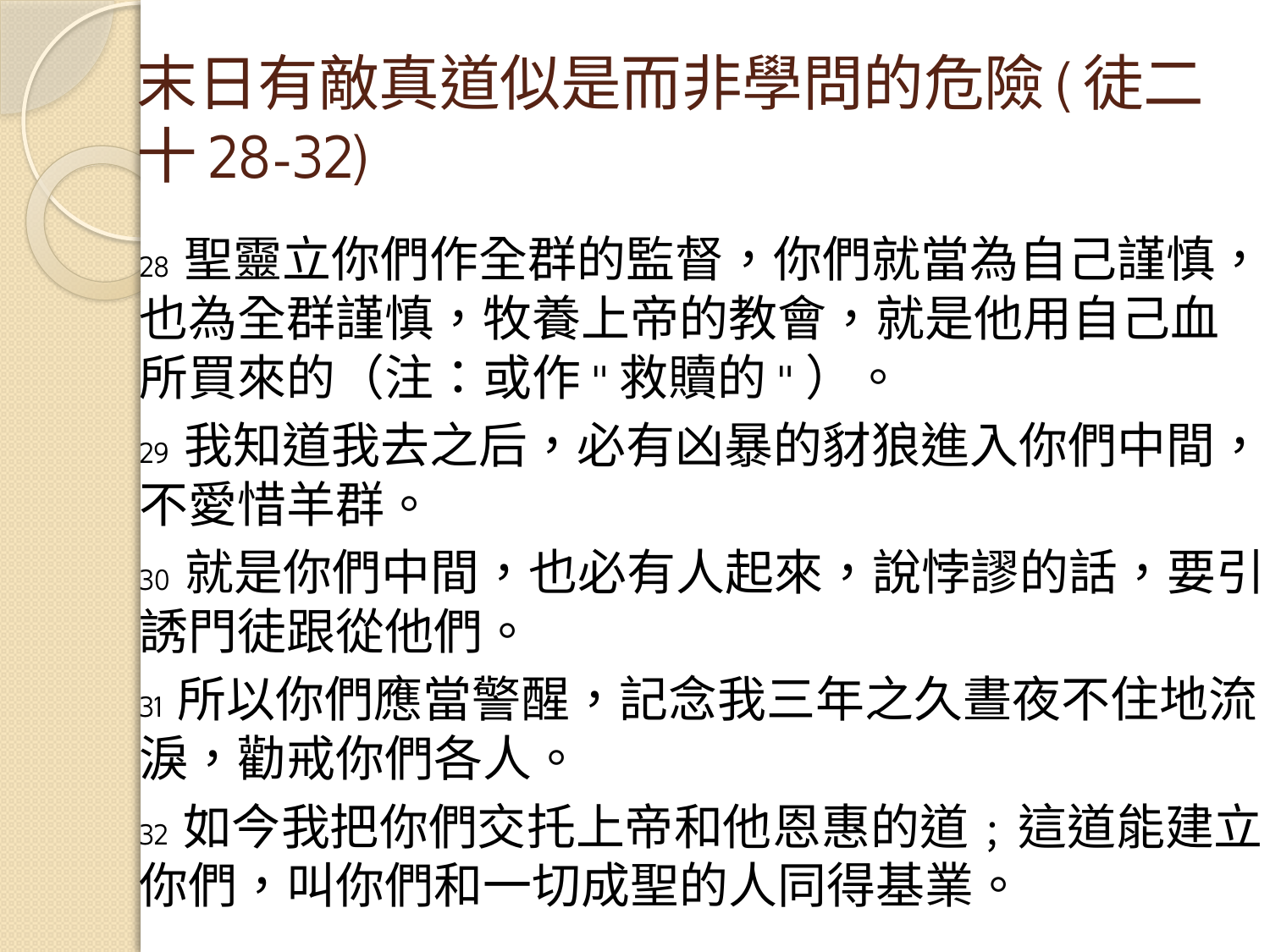

# 末日有敵真道似是而非學問的危險(徒二十28-32)
28 聖靈立你們作全群的監督，你們就當為自己謹慎，也為全群謹慎，牧養上帝的教會，就是他用自己血所買來的（注：或作"救贖的"）。
29 我知道我去之后，必有凶暴的豺狼進入你們中間，不愛惜羊群。
30 就是你們中間，也必有人起來，說悖謬的話，要引誘門徒跟從他們。
31 所以你們應當警醒，記念我三年之久晝夜不住地流淚，勸戒你們各人。
32 如今我把你們交托上帝和他恩惠的道﹔這道能建立你們，叫你們和一切成聖的人同得基業。